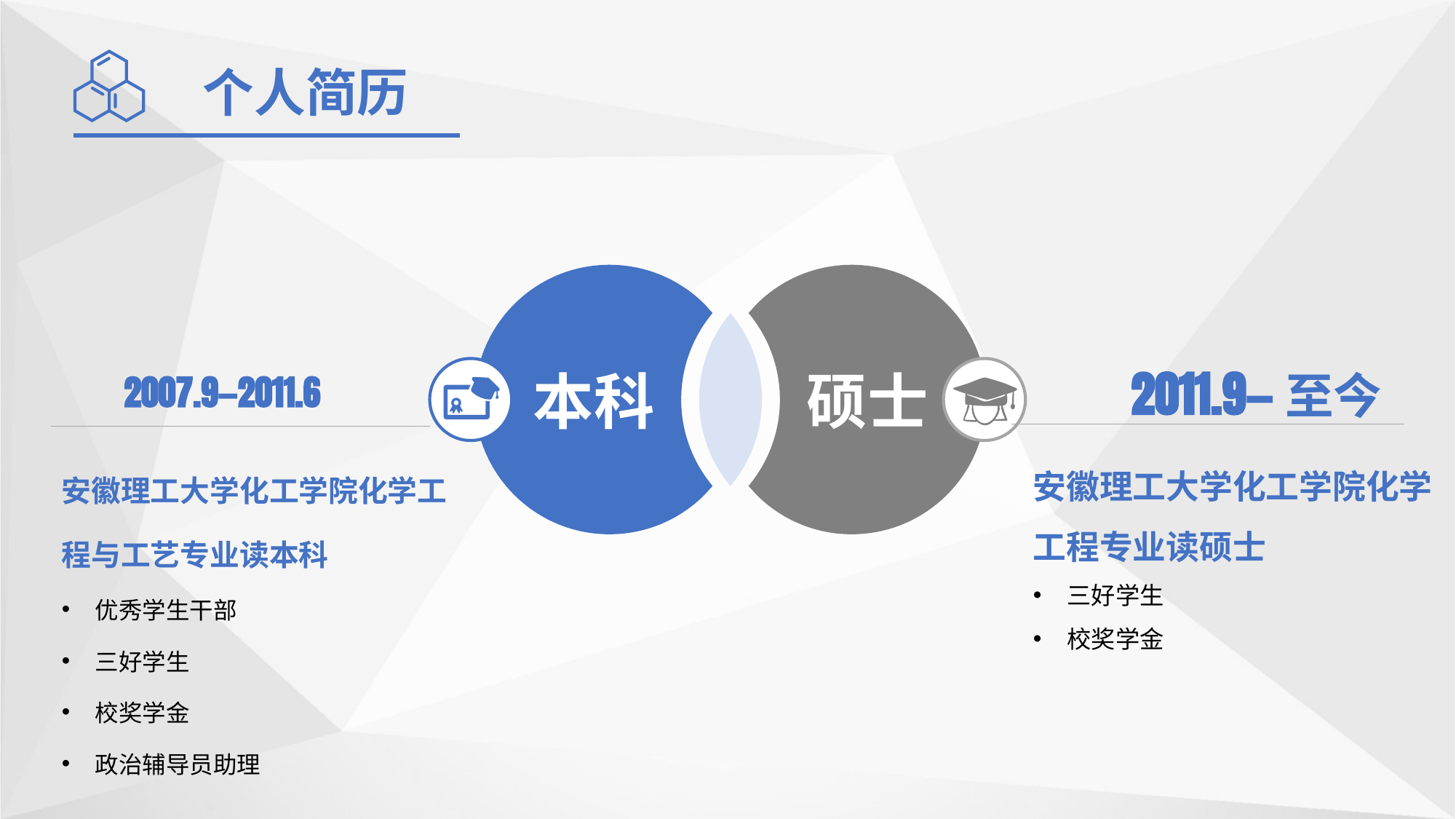

个人简历
本科
硕士

2007.9—2011.6
 2011.9—至今

安徽理工大学化工学院化学工程与工艺专业读本科
优秀学生干部
三好学生
校奖学金
政治辅导员助理

安徽理工大学化工学院化学工程专业读硕士
三好学生
校奖学金